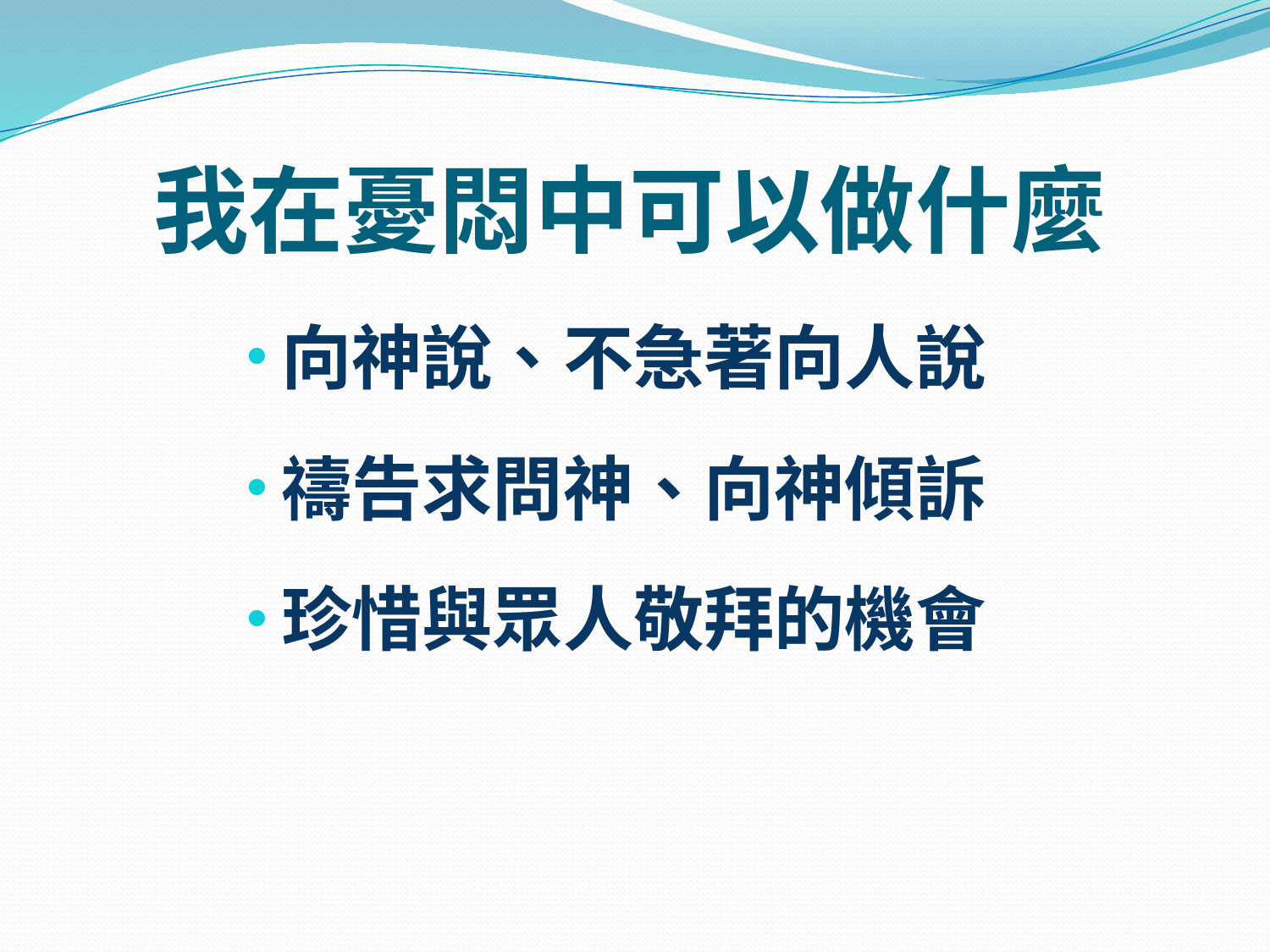

# 我在憂悶中可以做什麼
向神說、不急著向人說

禱告求問神、向神傾訴

珍惜與眾人敬拜的機會